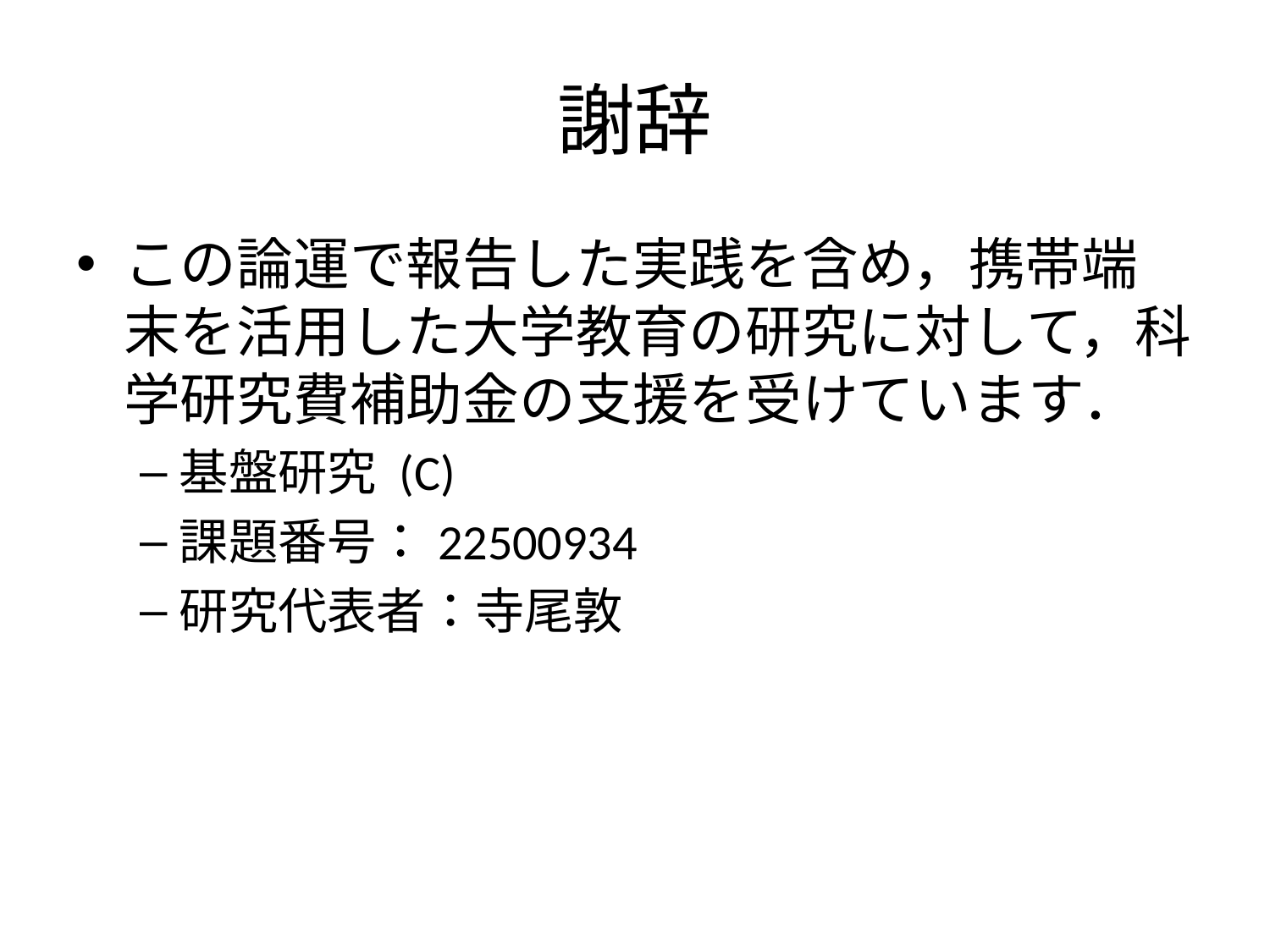

# 謝辞
この論運で報告した実践を含め，携帯端末を活用した大学教育の研究に対して，科学研究費補助金の支援を受けています．
基盤研究 (C)
課題番号：22500934
研究代表者：寺尾敦